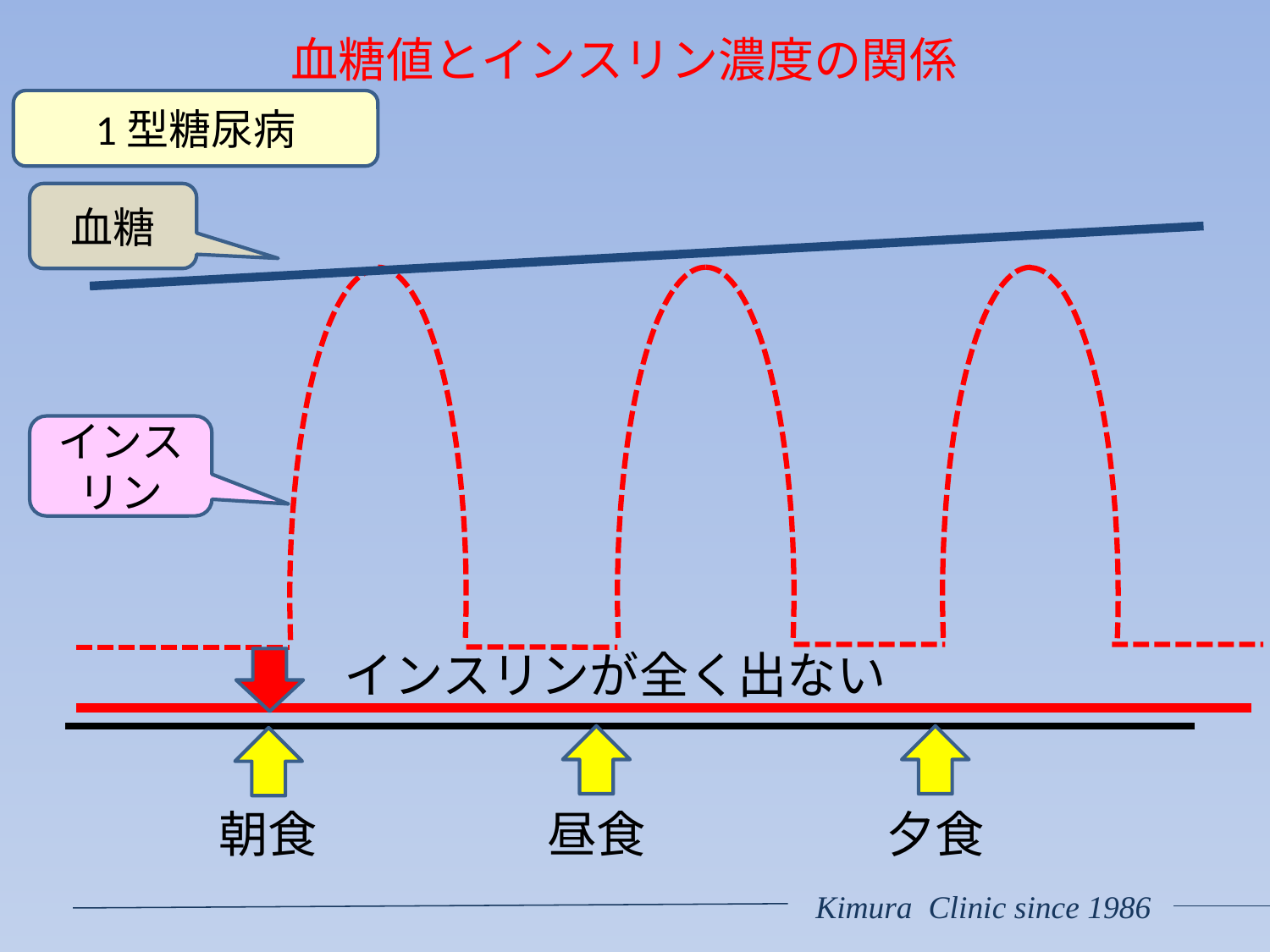

# 血糖値とインスリン濃度の関係
1型糖尿病
血糖

インスリン
インスリンが全く出ない

朝食
昼食
夕食
Kimura  Clinic since 1986